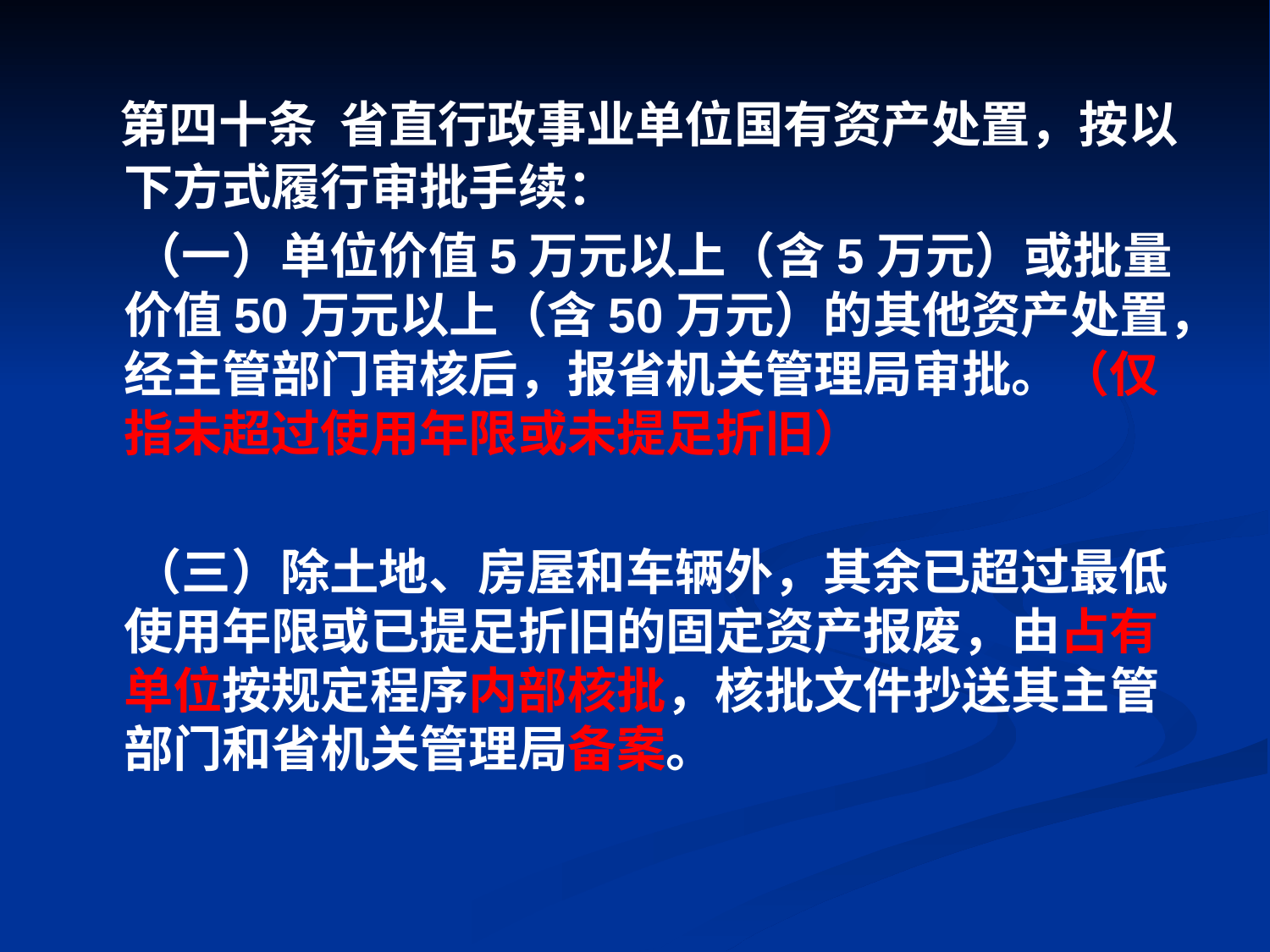

第四十条  省直行政事业单位国有资产处置，按以下方式履行审批手续：
    （一）单位价值5万元以上（含5万元）或批量价值50万元以上（含50万元）的其他资产处置，经主管部门审核后，报省机关管理局审批。（仅指未超过使用年限或未提足折旧）

    （三）除土地、房屋和车辆外，其余已超过最低使用年限或已提足折旧的固定资产报废，由占有单位按规定程序内部核批，核批文件抄送其主管部门和省机关管理局备案。
8